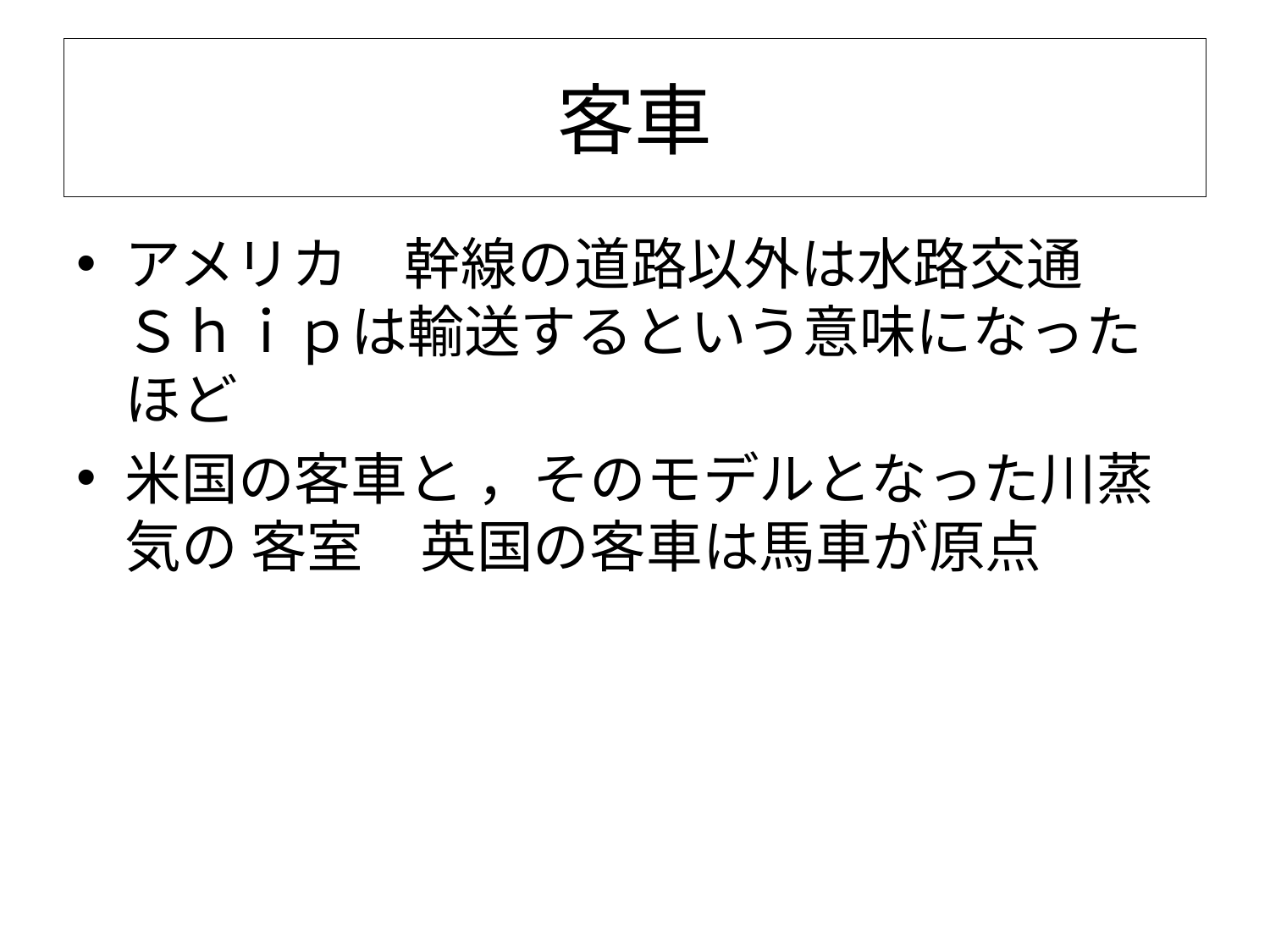

# 客車
アメリカ　幹線の道路以外は水路交通　Ｓｈｉｐは輸送するという意味になったほど
米国の客車と ，そのモデルとなった川蒸気の 客室　英国の客車は馬車が原点